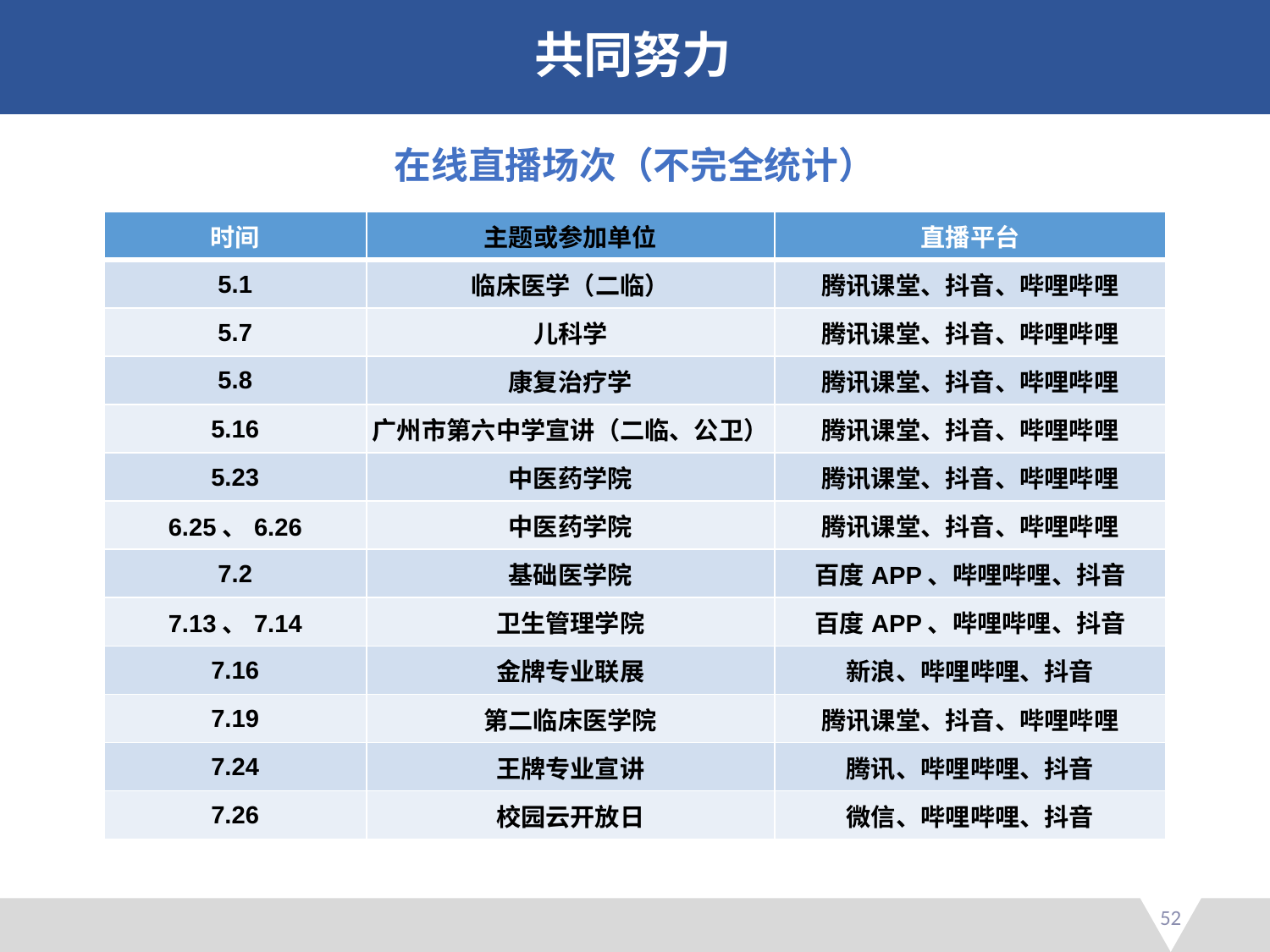

共同努力
在线直播场次（不完全统计）
| 时间 | 主题或参加单位 | 直播平台 |
| --- | --- | --- |
| 5.1 | 临床医学（二临） | 腾讯课堂、抖音、哔哩哔哩 |
| 5.7 | 儿科学 | 腾讯课堂、抖音、哔哩哔哩 |
| 5.8 | 康复治疗学 | 腾讯课堂、抖音、哔哩哔哩 |
| 5.16 | 广州市第六中学宣讲（二临、公卫） | 腾讯课堂、抖音、哔哩哔哩 |
| 5.23 | 中医药学院 | 腾讯课堂、抖音、哔哩哔哩 |
| 6.25、6.26 | 中医药学院 | 腾讯课堂、抖音、哔哩哔哩 |
| 7.2 | 基础医学院 | 百度APP、哔哩哔哩、抖音 |
| 7.13、7.14 | 卫生管理学院 | 百度APP、哔哩哔哩、抖音 |
| 7.16 | 金牌专业联展 | 新浪、哔哩哔哩、抖音 |
| 7.19 | 第二临床医学院 | 腾讯课堂、抖音、哔哩哔哩 |
| 7.24 | 王牌专业宣讲 | 腾讯、哔哩哔哩、抖音 |
| 7.26 | 校园云开放日 | 微信、哔哩哔哩、抖音 |
52